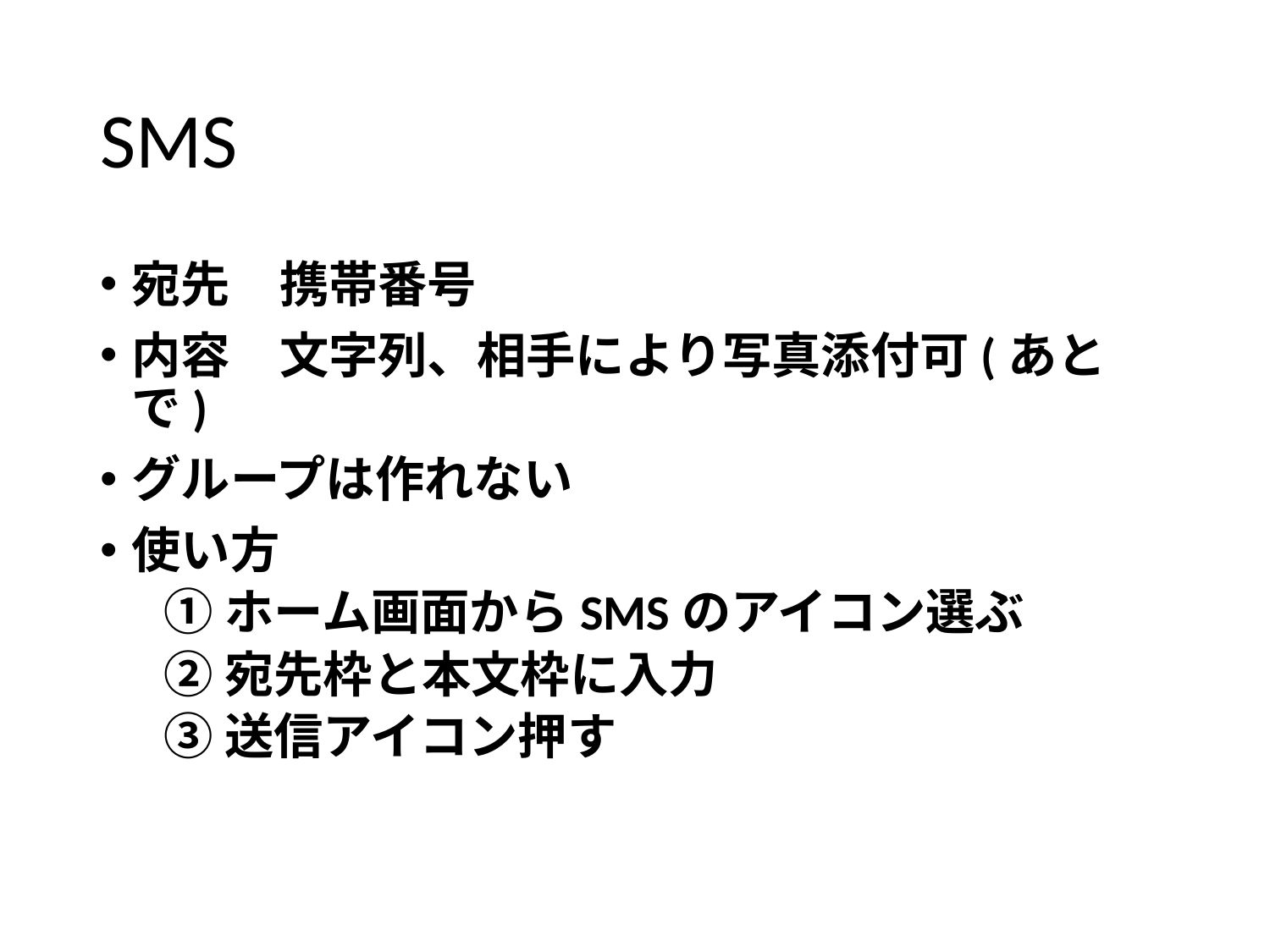

# SMS
宛先　携帯番号
内容　文字列、相手により写真添付可(あとで)
グループは作れない
使い方
①ホーム画面からSMSのアイコン選ぶ
②宛先枠と本文枠に入力
③送信アイコン押す